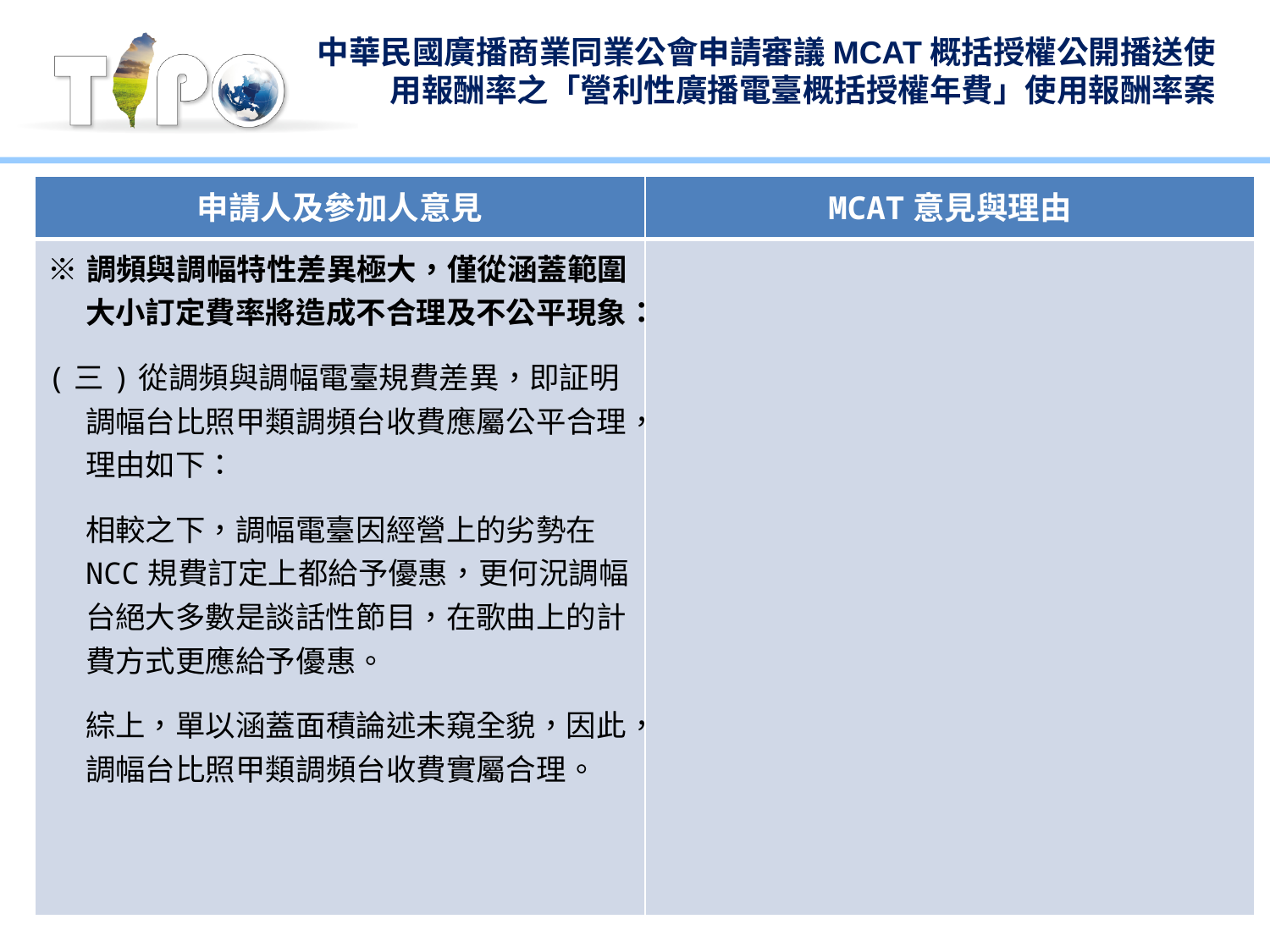

# 中華民國廣播商業同業公會申請審議MCAT概括授權公開播送使用報酬率之「營利性廣播電臺概括授權年費」使用報酬率案
| 申請人及參加人意見 | MCAT意見與理由 |
| --- | --- |
| ※調頻與調幅特性差異極大，僅從涵蓋範圍大小訂定費率將造成不合理及不公平現象： (三)從調頻與調幅電臺規費差異，即証明調幅台比照甲類調頻台收費應屬公平合理，理由如下： 相較之下，調幅電臺因經營上的劣勢在NCC規費訂定上都給予優惠，更何況調幅台絕大多數是談話性節目，在歌曲上的計費方式更應給予優惠。 綜上，單以涵蓋面積論述未窺全貌，因此，調幅台比照甲類調頻台收費實屬合理。 |  |
9